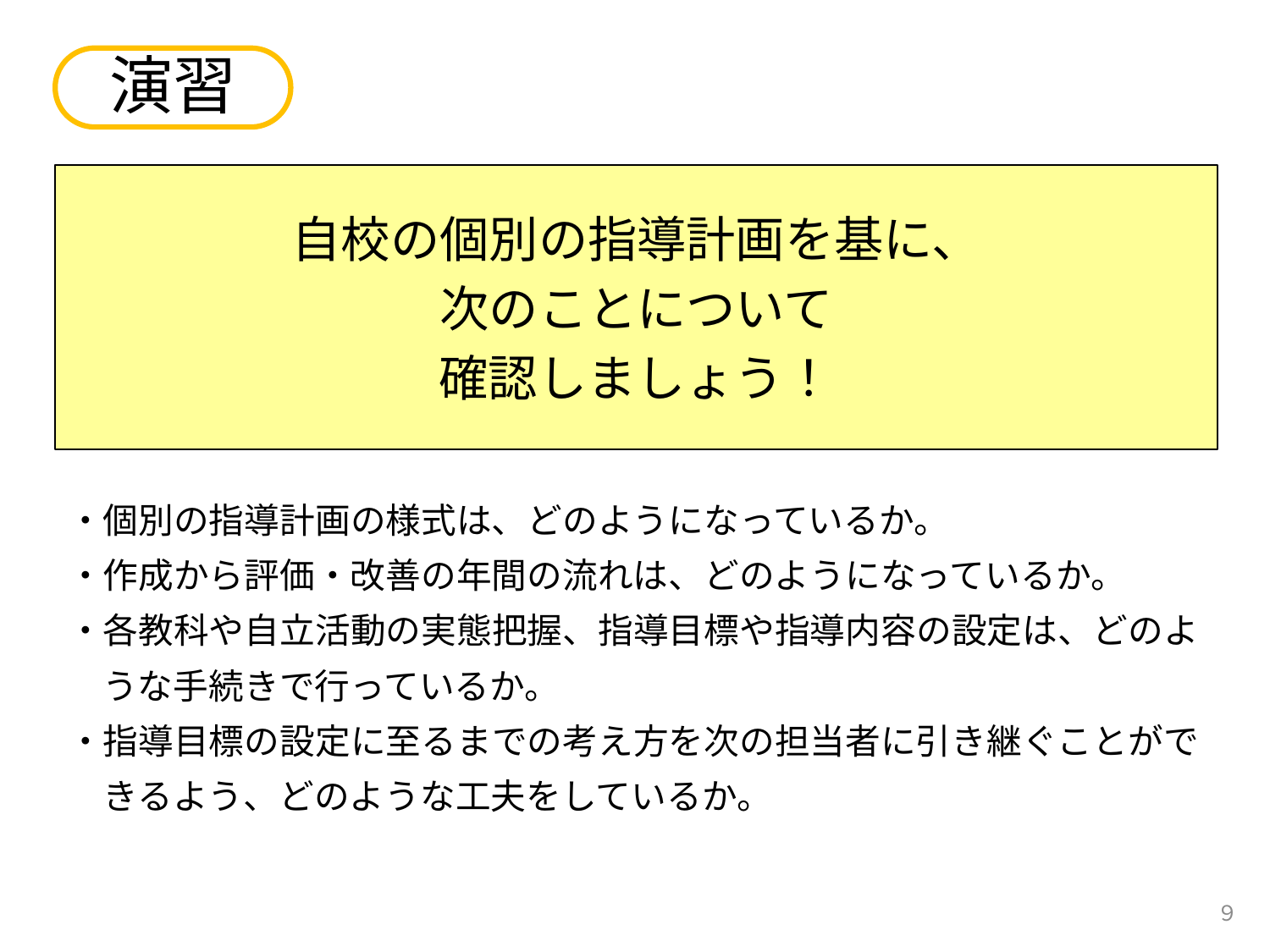

演習

自校の個別の指導計画を基に、
次のことについて
確認しましょう！
・個別の指導計画の様式は、どのようになっているか。
・作成から評価・改善の年間の流れは、どのようになっているか。
・各教科や自立活動の実態把握、指導目標や指導内容の設定は、どのような手続きで行っているか。
・指導目標の設定に至るまでの考え方を次の担当者に引き継ぐことができるよう、どのような工夫をしているか。
９